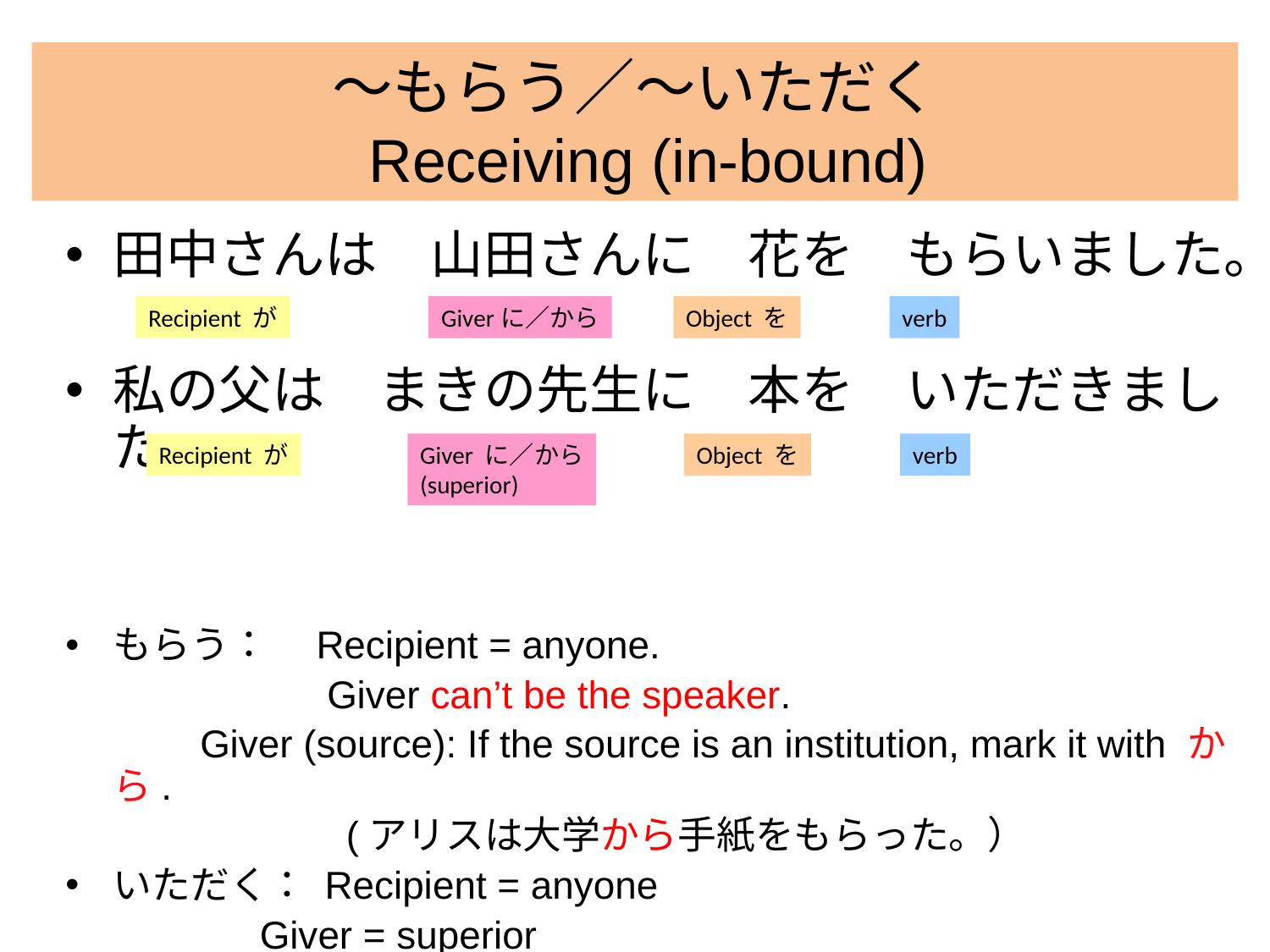

# ～もらう／～いただく Receiving (in-bound)
田中さんは　山田さんに　花を　もらいました。

私の父は　まきの先生に　本を　いただきました。

もらう：　Recipient = anyone.
		　　Giver can’t be the speaker.
    	　　Giver (source): If the source is an institution, mark it with から.
　　　　　　　(アリスは大学から手紙をもらった。）
いただく： Recipient = anyone
                  Giver = superior
Recipient が
Giverに／から
Object を
verb
Recipient が
Giver に／から
(superior)
Object を
verb